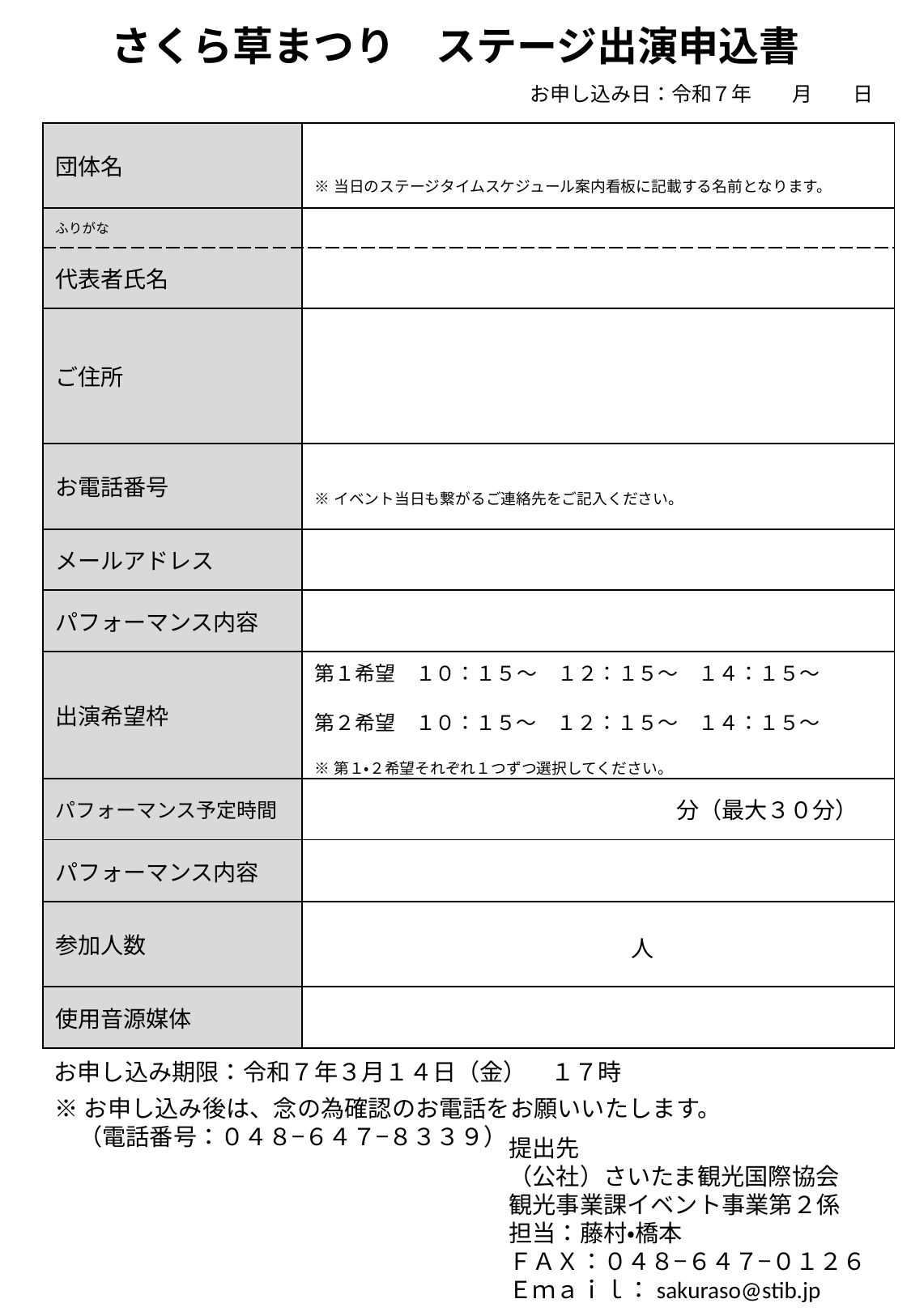

さくら草まつり　ステージ出演申込書
お申し込み日：令和７年　　月　　日
| 団体名 | ※当日のステージタイムスケジュール案内看板に記載する名前となります。 |
| --- | --- |
| ふりがな |  |
| 代表者氏名 |  |
| ご住所 |  |
| お電話番号 | ※イベント当日も繋がるご連絡先をご記入ください。 |
| メールアドレス |  |
| パフォーマンス内容 |  |
| 出演希望枠 | 第１希望　１０：１５〜　１２：１５〜　１４：１５〜 第２希望　１０：１５〜　１２：１５〜　１４：１５〜 ※第１・２希望それぞれ１つずつ選択してください。 |
| パフォーマンス予定時間 | 分（最大３０分） |
| パフォーマンス内容 |  |
| 参加人数 | 人 |
| 使用音源媒体 |  |
お申し込み期限：令和７年３月１４日（金）　１７時
※お申し込み後は、念の為確認のお電話をお願いいたします。
　（電話番号：０４８−６４７−８３３９）
提出先
（公社）さいたま観光国際協会
観光事業課イベント事業第２係
担当：藤村・橋本
ＦＡＸ：０４８−６４７−０１２６
Ｅｍａｉｌ：sakuraso@stib.jp